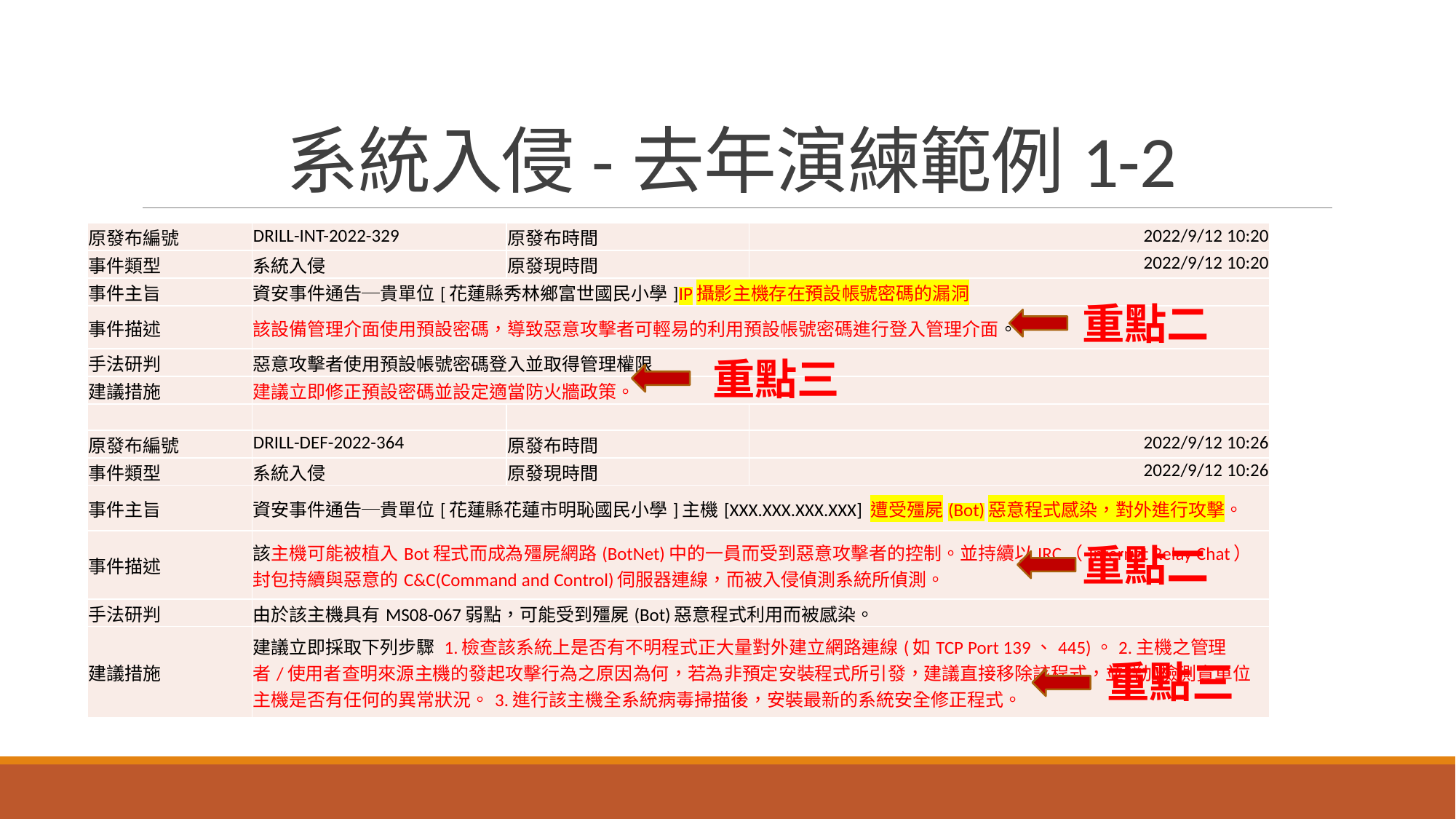

# 系統入侵-去年演練範例1-2
| 原發布編號 | DRILL-INT-2022-329 | 原發布時間 | 2022/9/12 10:20 |
| --- | --- | --- | --- |
| 事件類型 | 系統入侵 | 原發現時間 | 2022/9/12 10:20 |
| 事件主旨 | 資安事件通告─貴單位[花蓮縣秀林鄉富世國民小學]IP攝影主機存在預設帳號密碼的漏洞 |  |  |
| 事件描述 | 該設備管理介面使用預設密碼，導致惡意攻擊者可輕易的利用預設帳號密碼進行登入管理介面。 |  |  |
| 手法研判 | 惡意攻擊者使用預設帳號密碼登入並取得管理權限 |  |  |
| 建議措施 | 建議立即修正預設密碼並設定適當防火牆政策。 |  |  |
|  |  |  |  |
| 原發布編號 | DRILL-DEF-2022-364 | 原發布時間 | 2022/9/12 10:26 |
| 事件類型 | 系統入侵 | 原發現時間 | 2022/9/12 10:26 |
| 事件主旨 | 資安事件通告─貴單位[花蓮縣花蓮市明恥國民小學]主機[XXX.XXX.XXX.XXX] 遭受殭屍(Bot)惡意程式感染，對外進行攻擊。 |  |  |
| 事件描述 | 該主機可能被植入Bot程式而成為殭屍網路(BotNet)中的一員而受到惡意攻擊者的控制。並持續以IRC（Internet Relay Chat）封包持續與惡意的C&C(Command and Control)伺服器連線，而被入侵偵測系統所偵測。 |  |  |
| 手法研判 | 由於該主機具有MS08-067弱點，可能受到殭屍(Bot)惡意程式利用而被感染。 |  |  |
| 建議措施 | 建議立即採取下列步驟 1.檢查該系統上是否有不明程式正大量對外建立網路連線(如TCP Port 139、445)。2.主機之管理者/使用者查明來源主機的發起攻擊行為之原因為何，若為非預定安裝程式所引發，建議直接移除該程式，並詳加檢測貴單位主機是否有任何的異常狀況。3.進行該主機全系統病毒掃描後，安裝最新的系統安全修正程式。 |  |  |
重點二

重點三

重點二

重點三